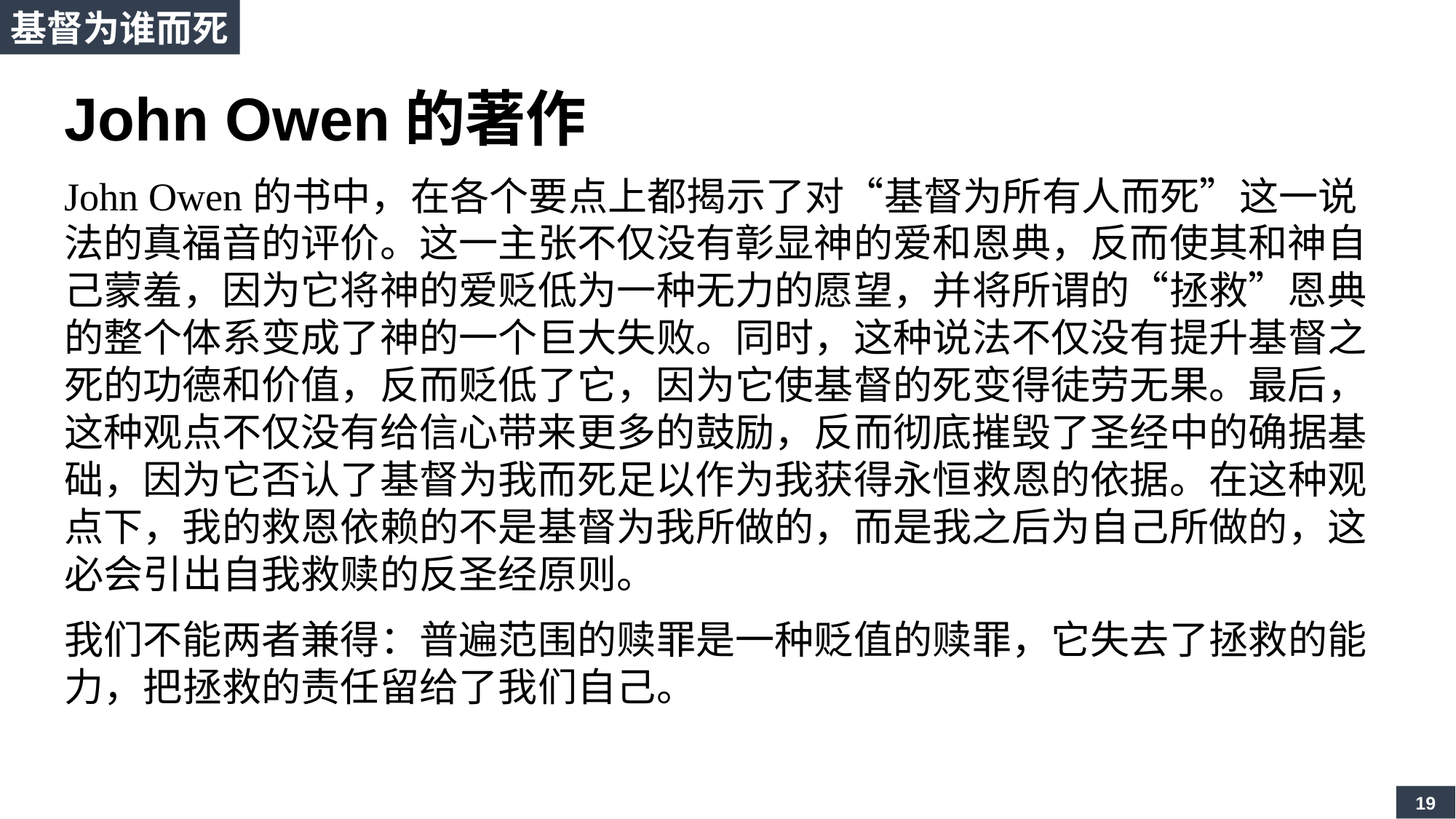

基督为谁而死
John Owen的著作
John Owen的书中，在各个要点上都揭示了对“基督为所有人而死”这一说法的真福音的评价。这一主张不仅没有彰显神的爱和恩典，反而使其和神自己蒙羞，因为它将神的爱贬低为一种无力的愿望，并将所谓的“拯救”恩典的整个体系变成了神的一个巨大失败。同时，这种说法不仅没有提升基督之死的功德和价值，反而贬低了它，因为它使基督的死变得徒劳无果。最后，这种观点不仅没有给信心带来更多的鼓励，反而彻底摧毁了圣经中的确据基础，因为它否认了基督为我而死足以作为我获得永恒救恩的依据。在这种观点下，我的救恩依赖的不是基督为我所做的，而是我之后为自己所做的，这必会引出自我救赎的反圣经原则。
我们不能两者兼得：普遍范围的赎罪是一种贬值的赎罪，它失去了拯救的能力，把拯救的责任留给了我们自己。
19